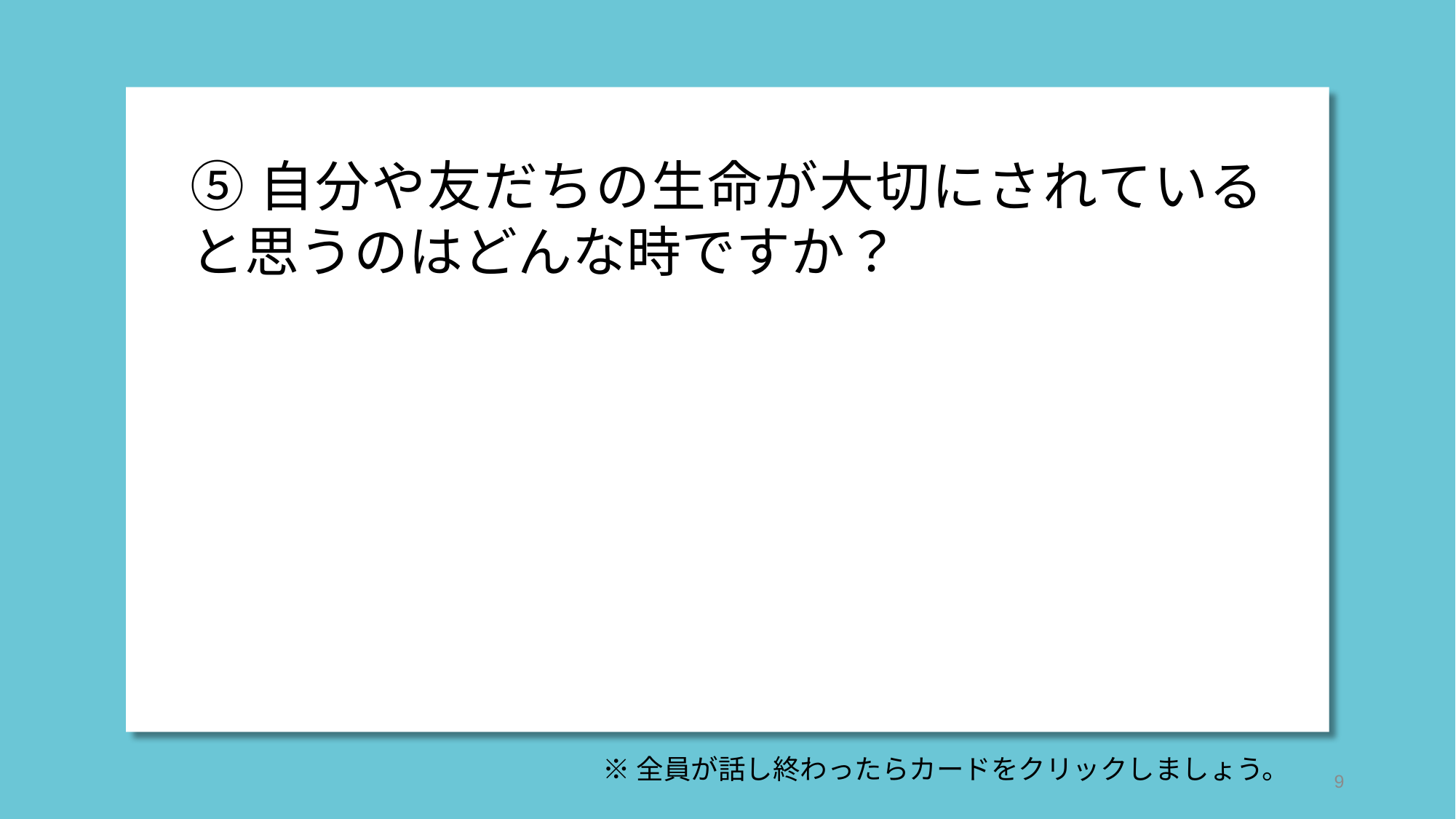

⑤自分や友だちの生命が大切にされていると思うのはどんな時ですか？
※全員が話し終わったらカードをクリックしましょう。
9